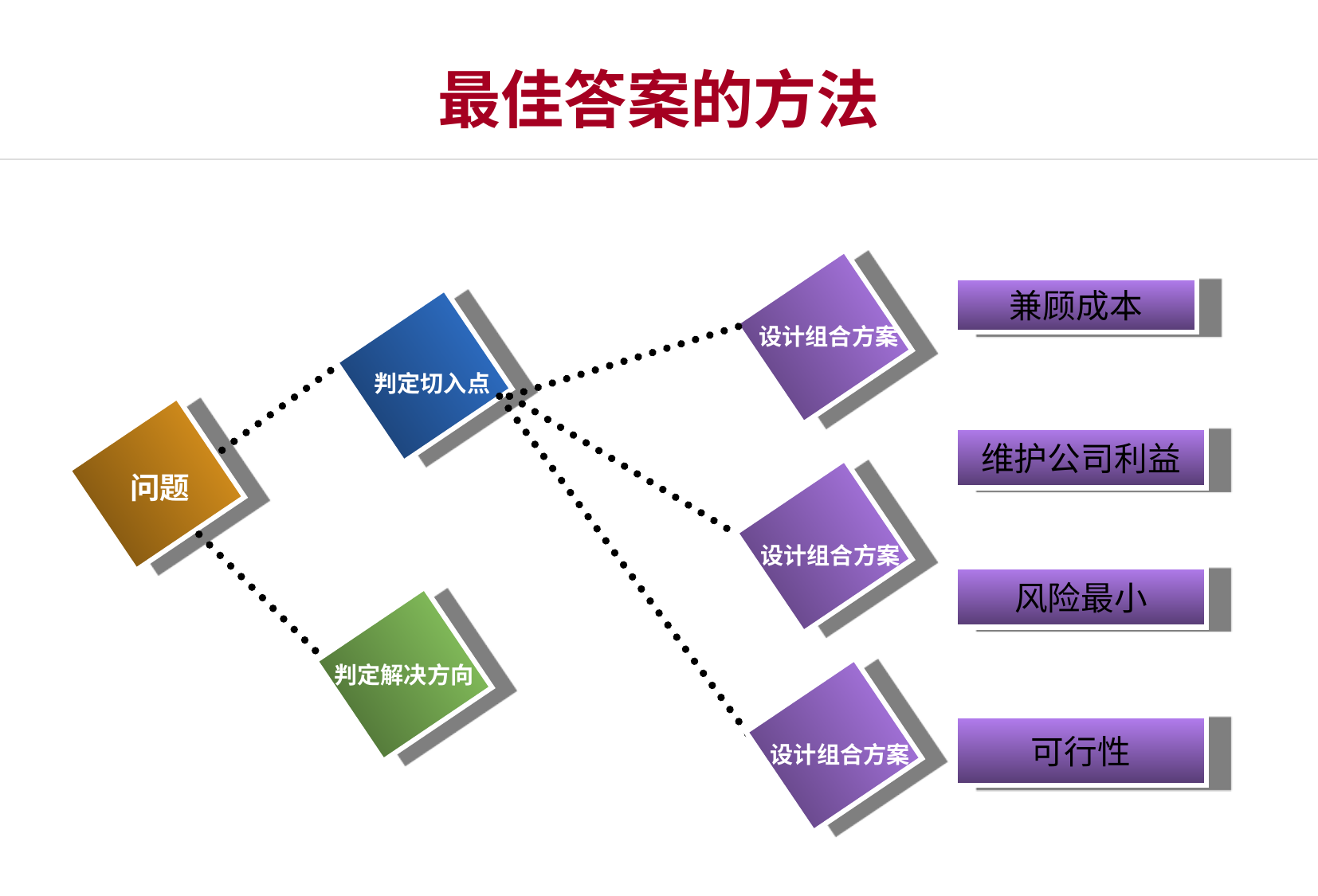

最佳答案的方法

兼顾成本

设计组合方案
判定切入点

维护公司利益
问题

设计组合方案
风险最小

判定解决方向

可行性
设计组合方案